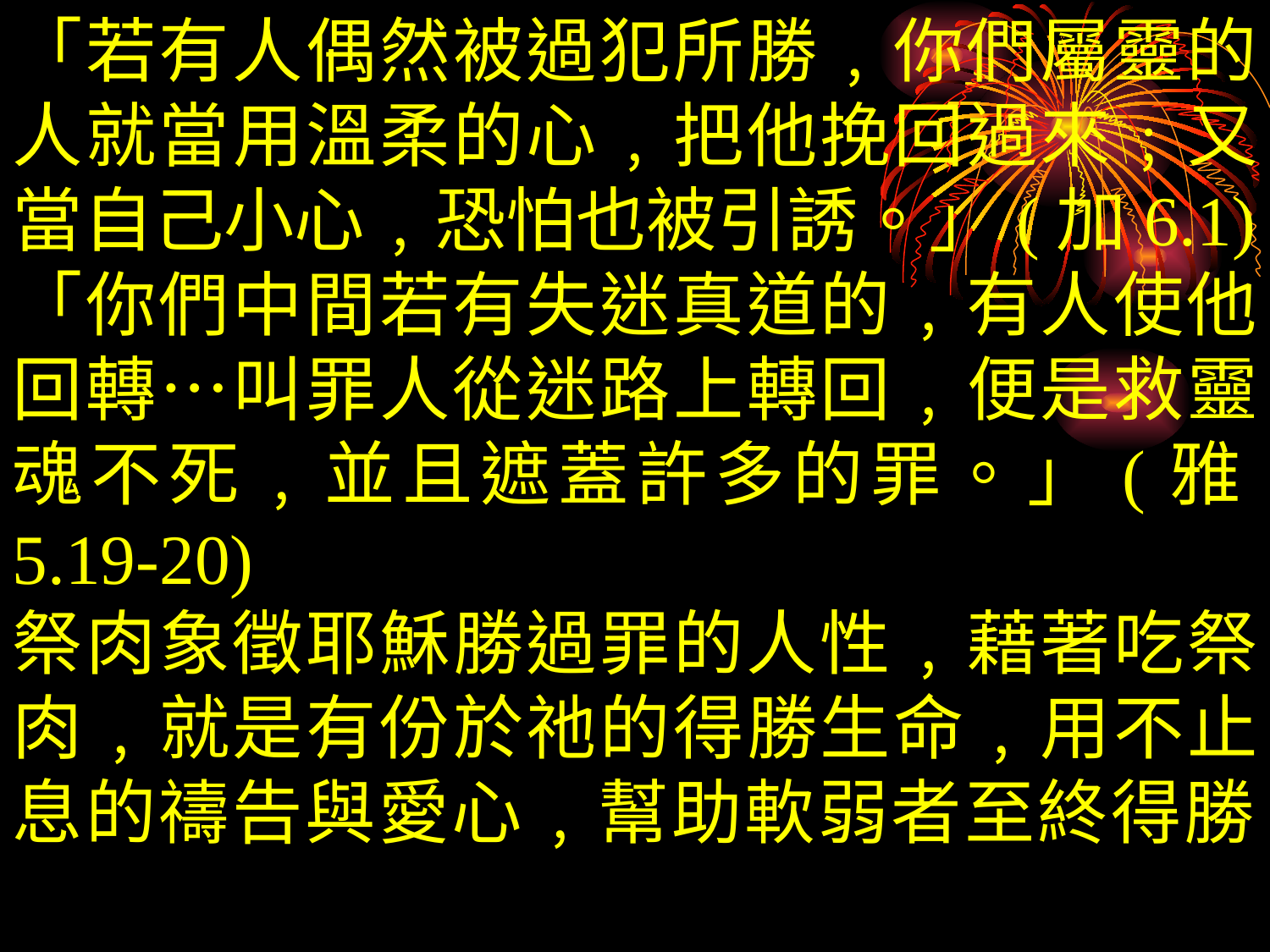

「若有人偶然被過犯所勝﹐你們屬靈的人就當用溫柔的心﹐把他挽回過來﹔又當自己小心﹐恐怕也被引誘。」(加6.1)
「你們中間若有失迷真道的﹐有人使他回轉…叫罪人從迷路上轉回﹐便是救靈魂不死﹐並且遮蓋許多的罪。」(雅5.19-20)
祭肉象徵耶穌勝過罪的人性﹐藉著吃祭肉﹐就是有份於祂的得勝生命﹐用不止息的禱告與愛心﹐幫助軟弱者至終得勝。